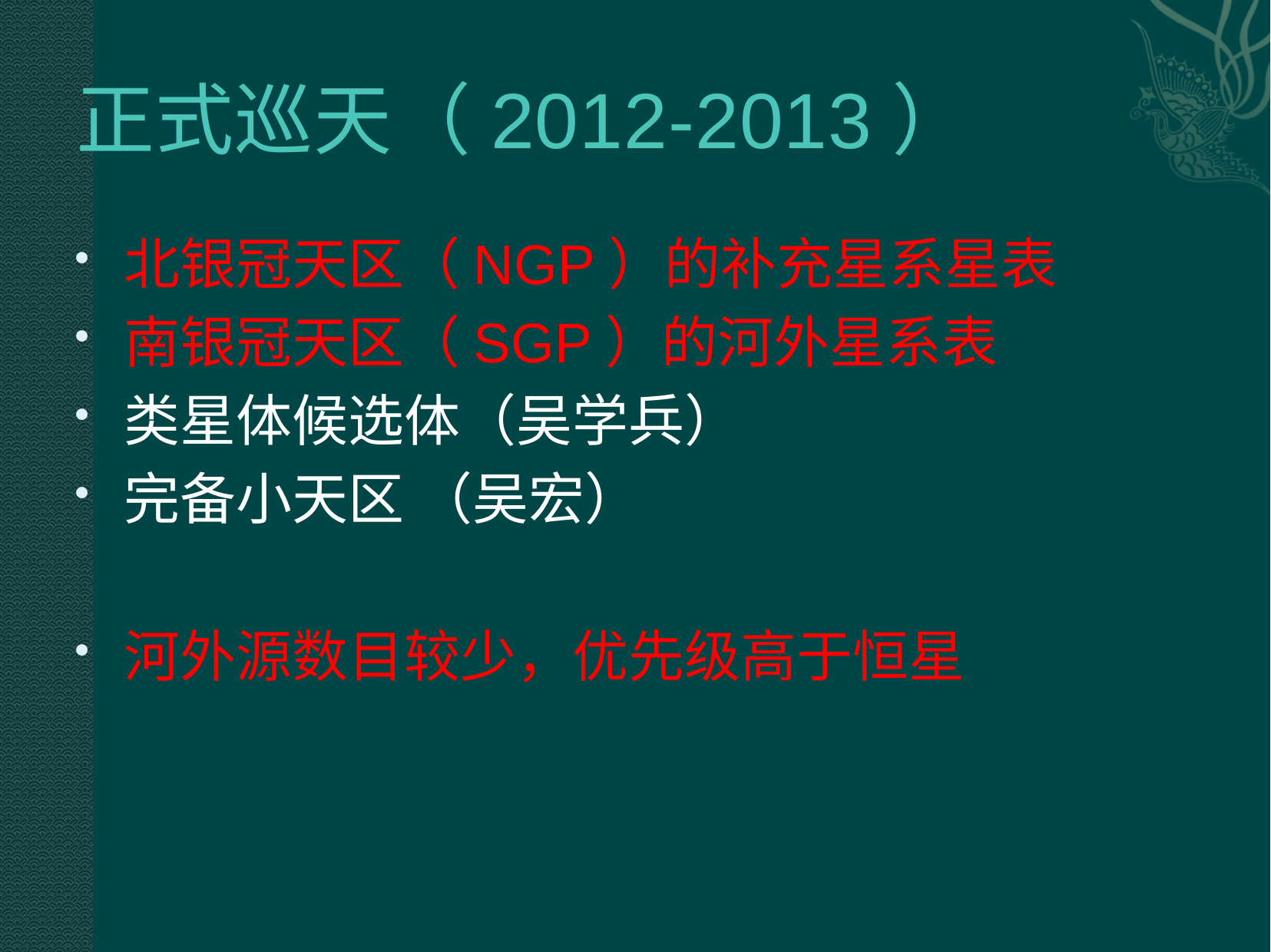

# 正式巡天（2012-2013）
北银冠天区（NGP）的补充星系星表
南银冠天区（SGP）的河外星系表
类星体候选体（吴学兵）
完备小天区 （吴宏）

河外源数目较少，优先级高于恒星